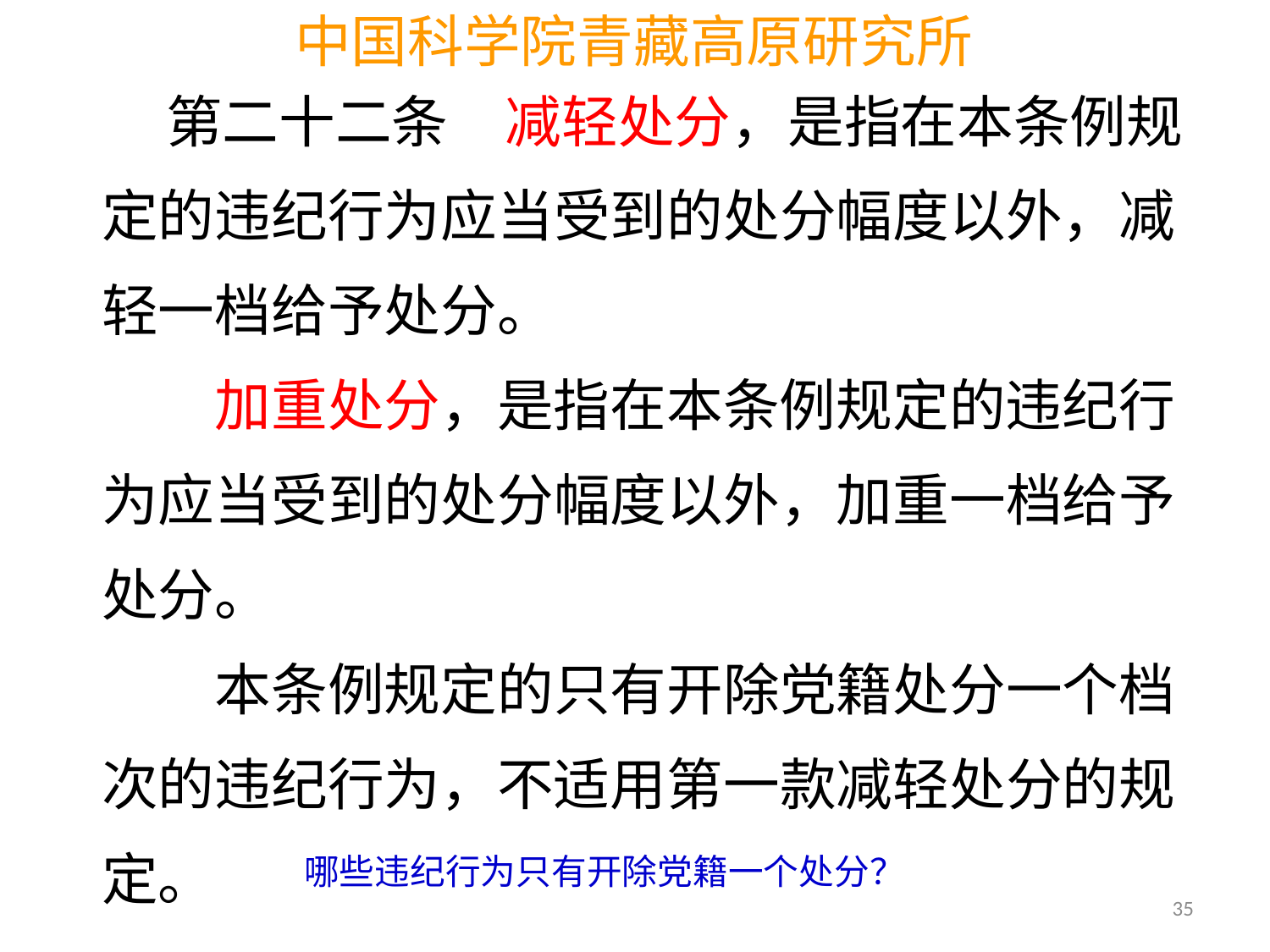

第二十二条　减轻处分，是指在本条例规定的违纪行为应当受到的处分幅度以外，减轻一档给予处分。
　　加重处分，是指在本条例规定的违纪行为应当受到的处分幅度以外，加重一档给予处分。
　　本条例规定的只有开除党籍处分一个档次的违纪行为，不适用第一款减轻处分的规定。
    哪些违纪行为只有开除党籍一个处分？
35